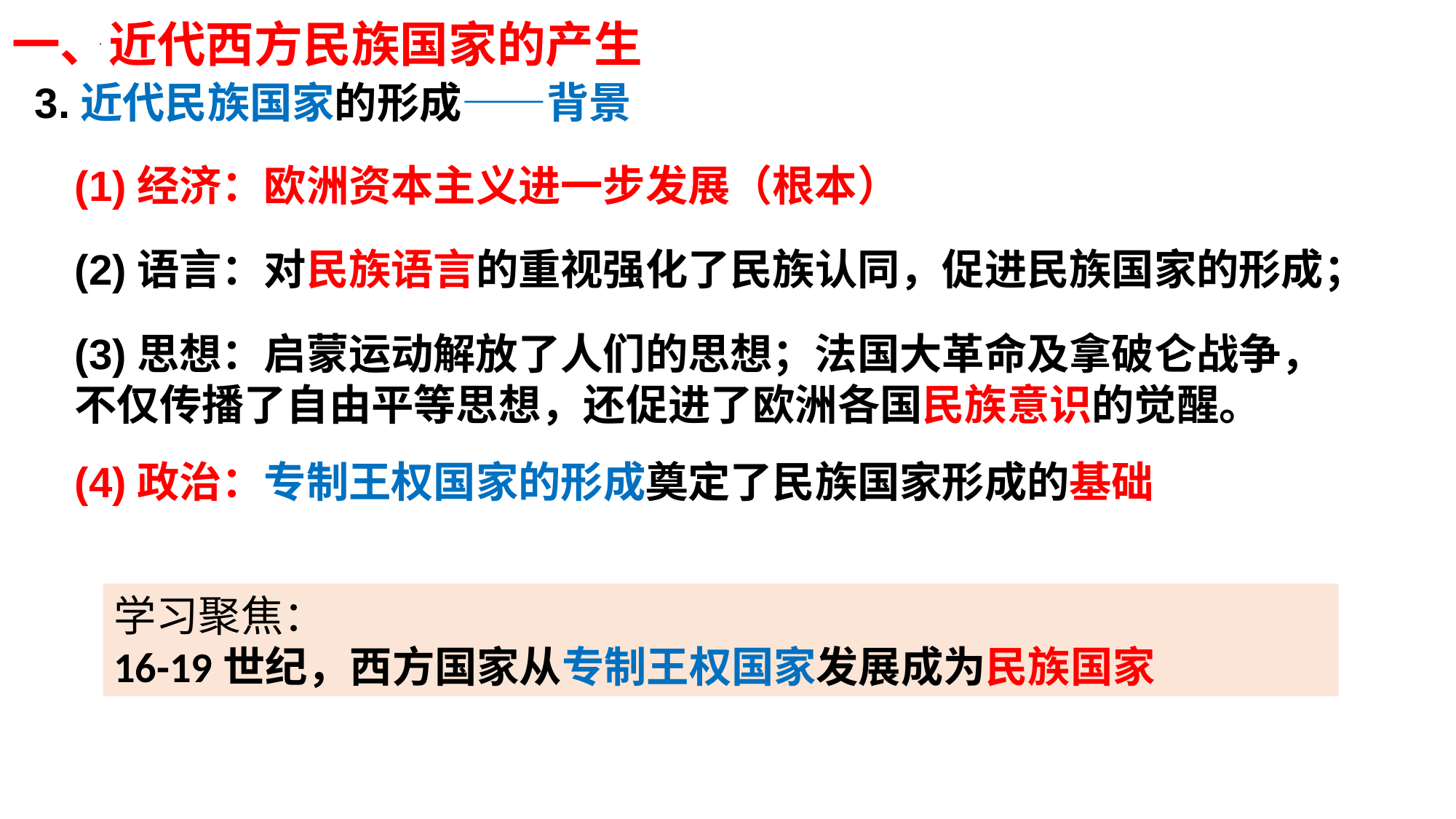

一、近代西方民族国家的产生
3.近代民族国家的形成——背景
(1)经济：欧洲资本主义进一步发展（根本）
(2)语言：对民族语言的重视强化了民族认同，促进民族国家的形成；
(3)思想：启蒙运动解放了人们的思想；法国大革命及拿破仑战争，不仅传播了自由平等思想，还促进了欧洲各国民族意识的觉醒。
(4)政治：专制王权国家的形成奠定了民族国家形成的基础
学习聚焦：
16-19世纪，西方国家从专制王权国家发展成为民族国家